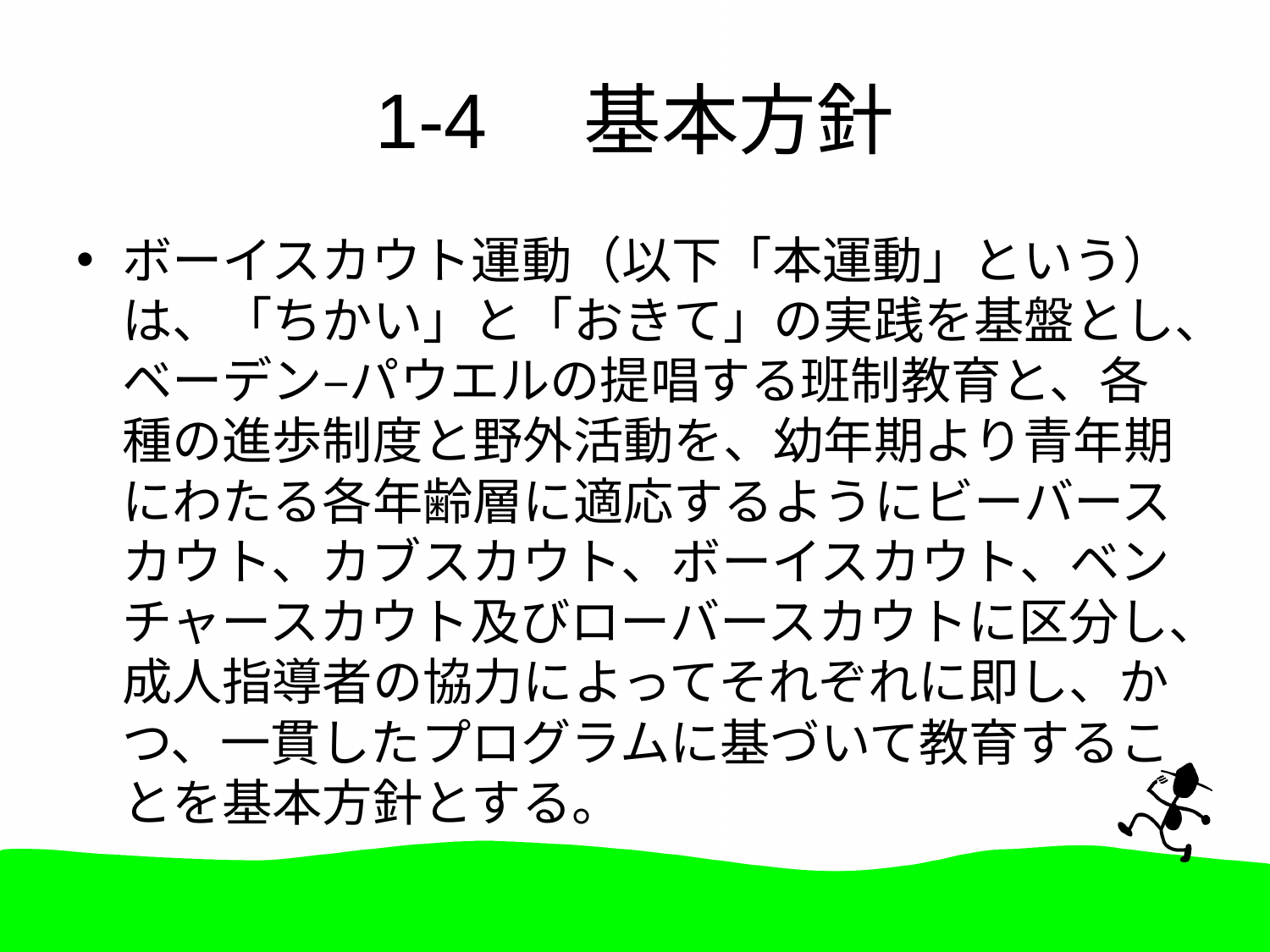

# 1-4　基本方針
ボーイスカウト運動（以下「本運動」という）は、「ちかい」と「おきて」の実践を基盤とし、ベーデン–パウエルの提唱する班制教育と、各種の進歩制度と野外活動を、幼年期より青年期にわたる各年齢層に適応するようにビーバースカウト、カブスカウト、ボーイスカウト、ベンチャースカウト及びローバースカウトに区分し、成人指導者の協力によってそれぞれに即し、かつ、一貫したプログラムに基づいて教育することを基本方針とする。